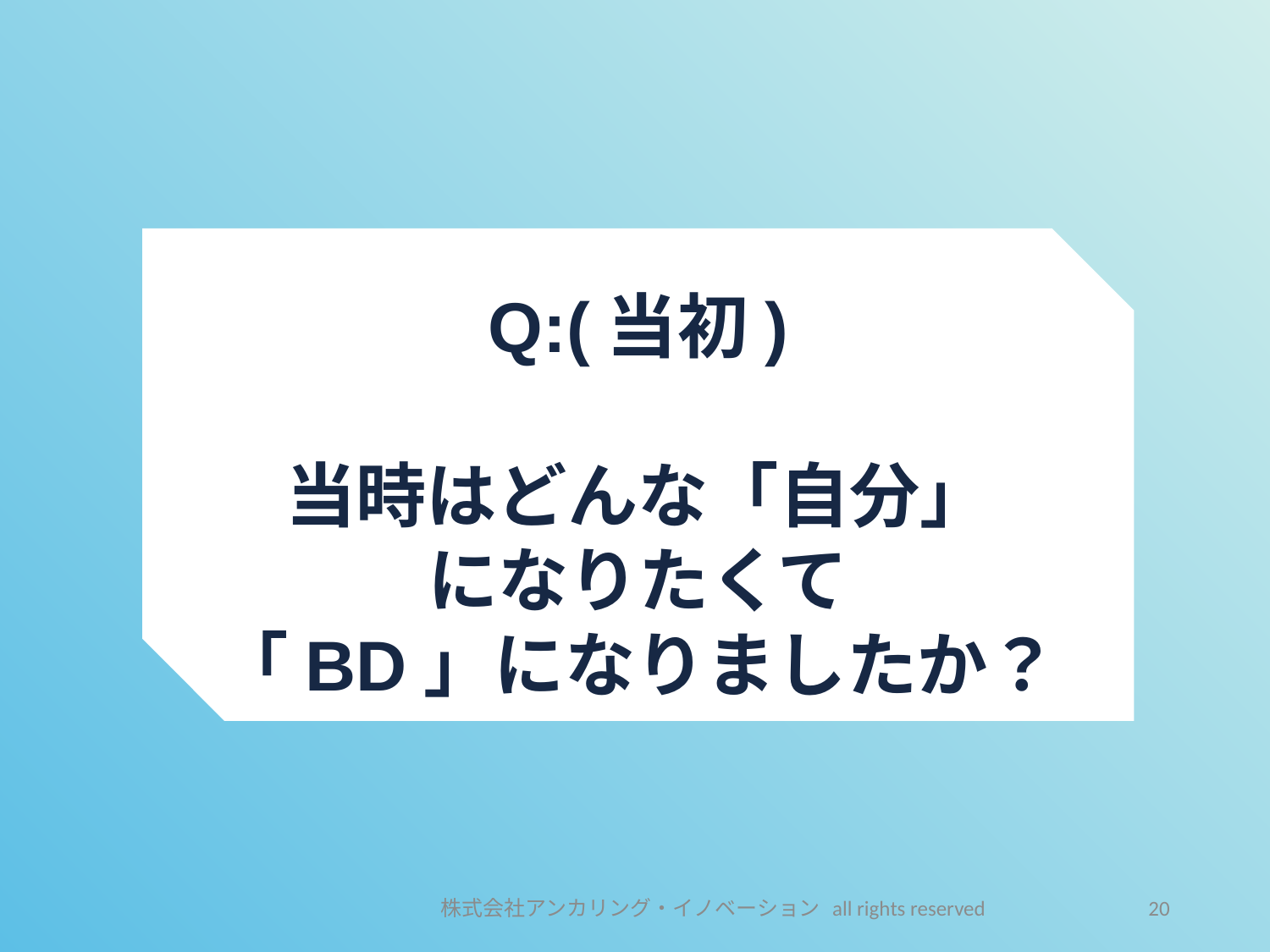

Q:(当初)
当時はどんな「自分」
になりたくて
「BD」になりましたか？
株式会社アンカリング・イノベーション all rights reserved
20